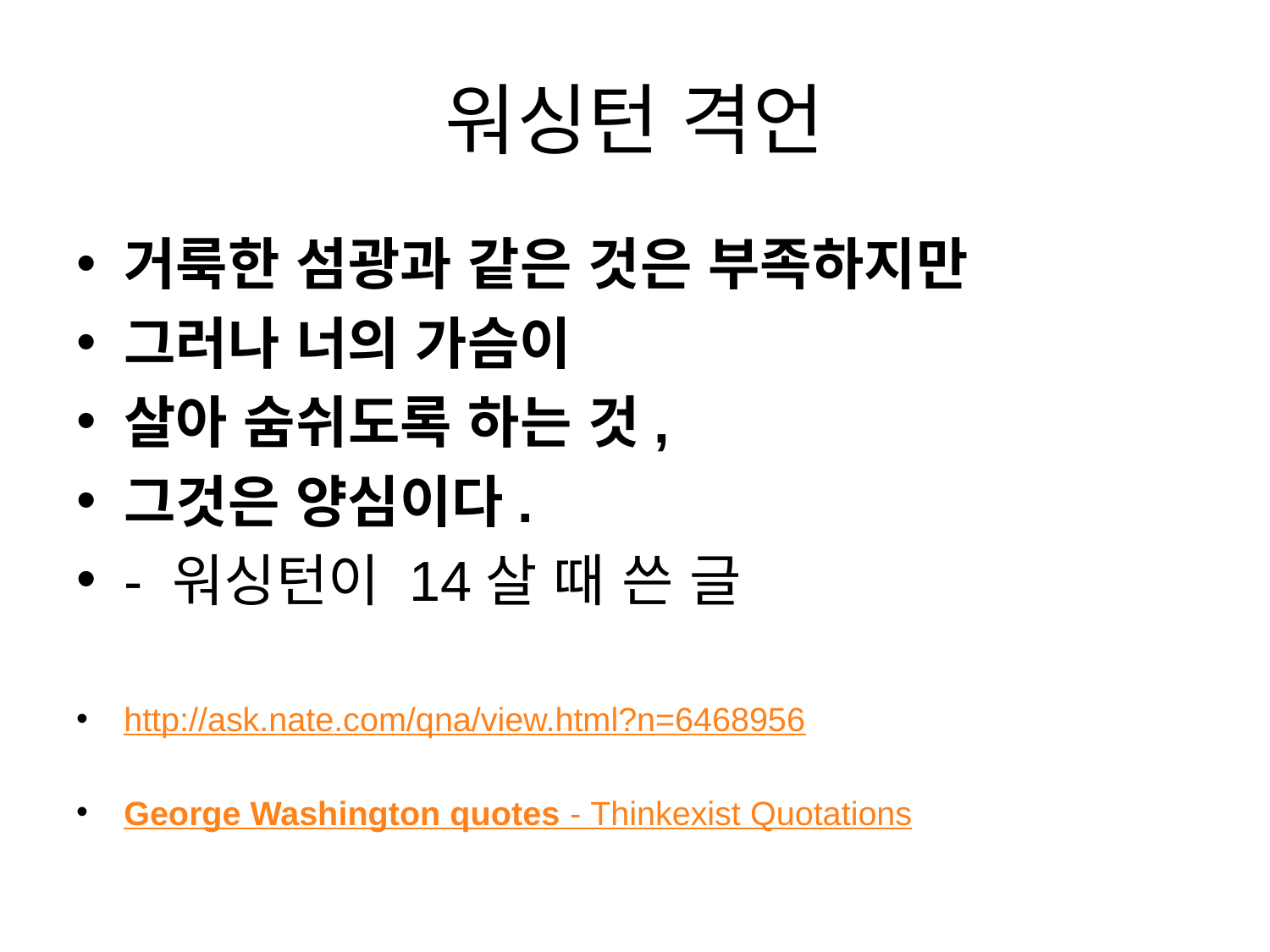

# 워싱턴 격언
거룩한 섬광과 같은 것은 부족하지만
그러나 너의 가슴이
살아 숨쉬도록 하는 것,
그것은 양심이다.
- 워싱턴이 14살 때 쓴 글

http://ask.nate.com/qna/view.html?n=6468956

George Washington quotes - Thinkexist Quotations